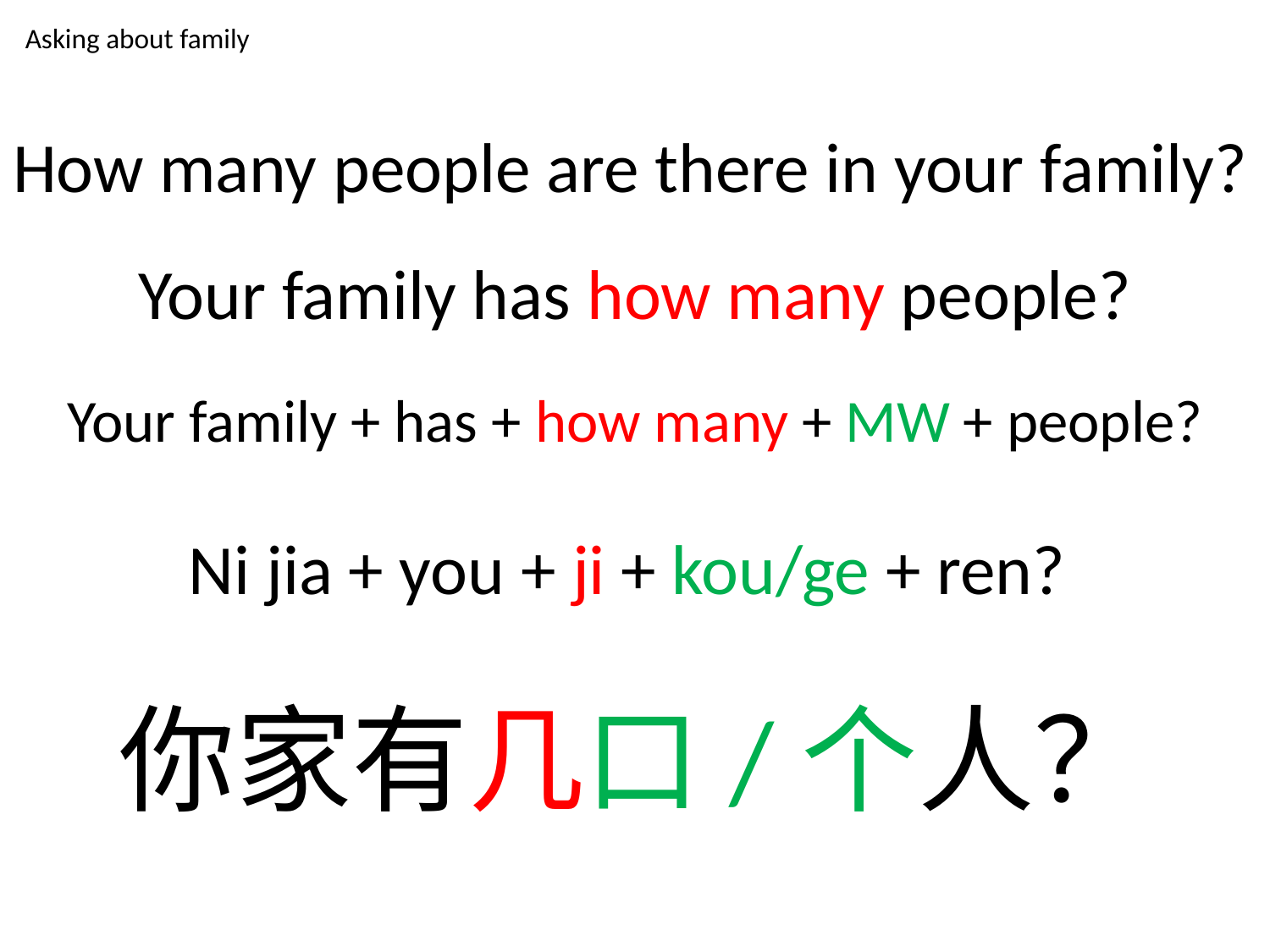

# Asking about family
How many people are there in your family?
Your family has how many people?
Your family + has + how many + MW + people?
Ni jia + you + ji + kou/ge + ren?
你家有几口/个人？